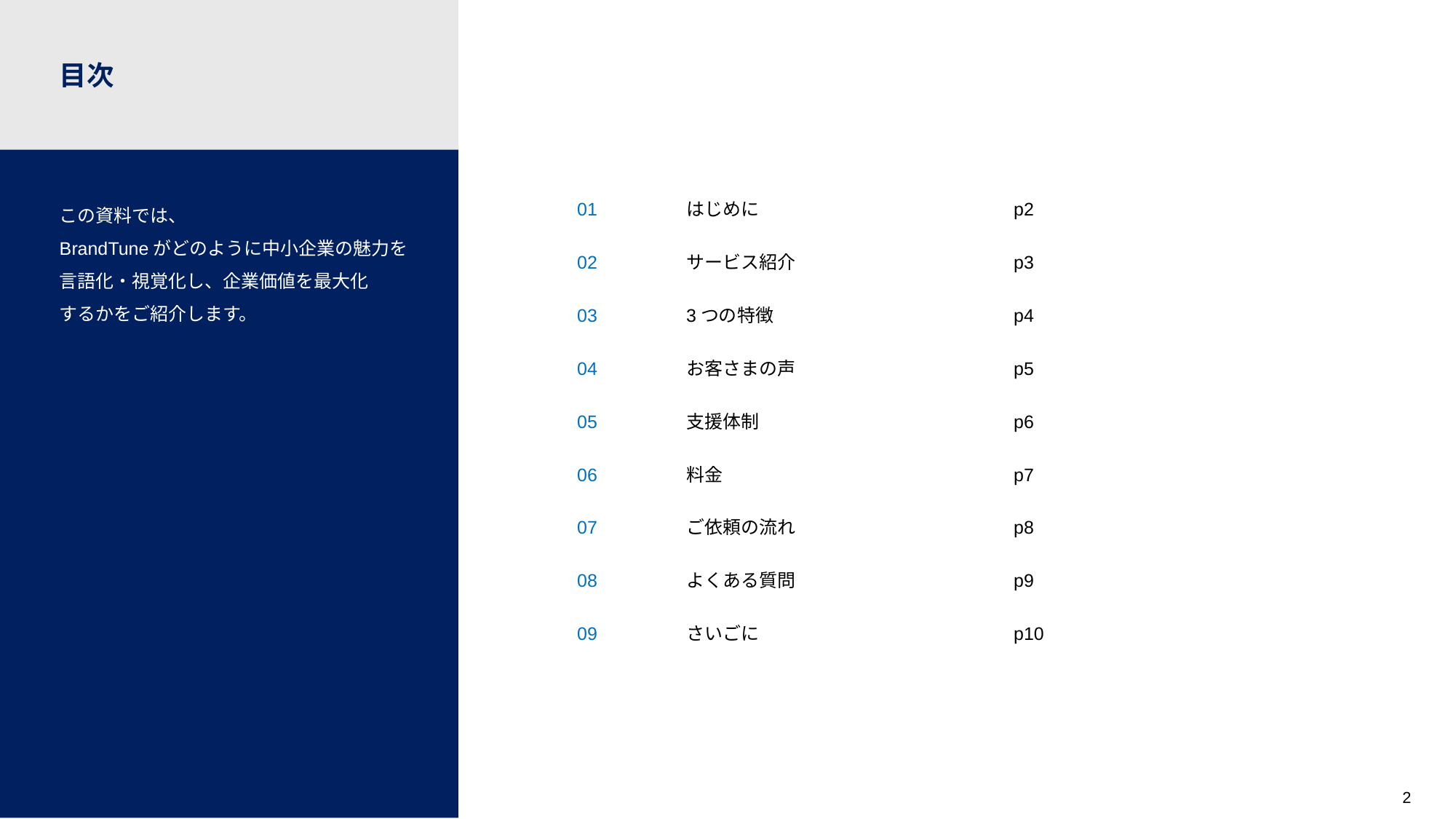

01	はじめに			p2
02	サービス紹介		p3
03	3つの特徴			p4
04	お客さまの声		p5
05	支援体制			p6
06	料金			p7
07	ご依頼の流れ		p8
08	よくある質問		p9
09	さいごに			p10
目次

この資料では、
BrandTuneがどのように中小企業の魅力を
言語化・視覚化し、企業価値を最大化
するかをご紹介します。
2